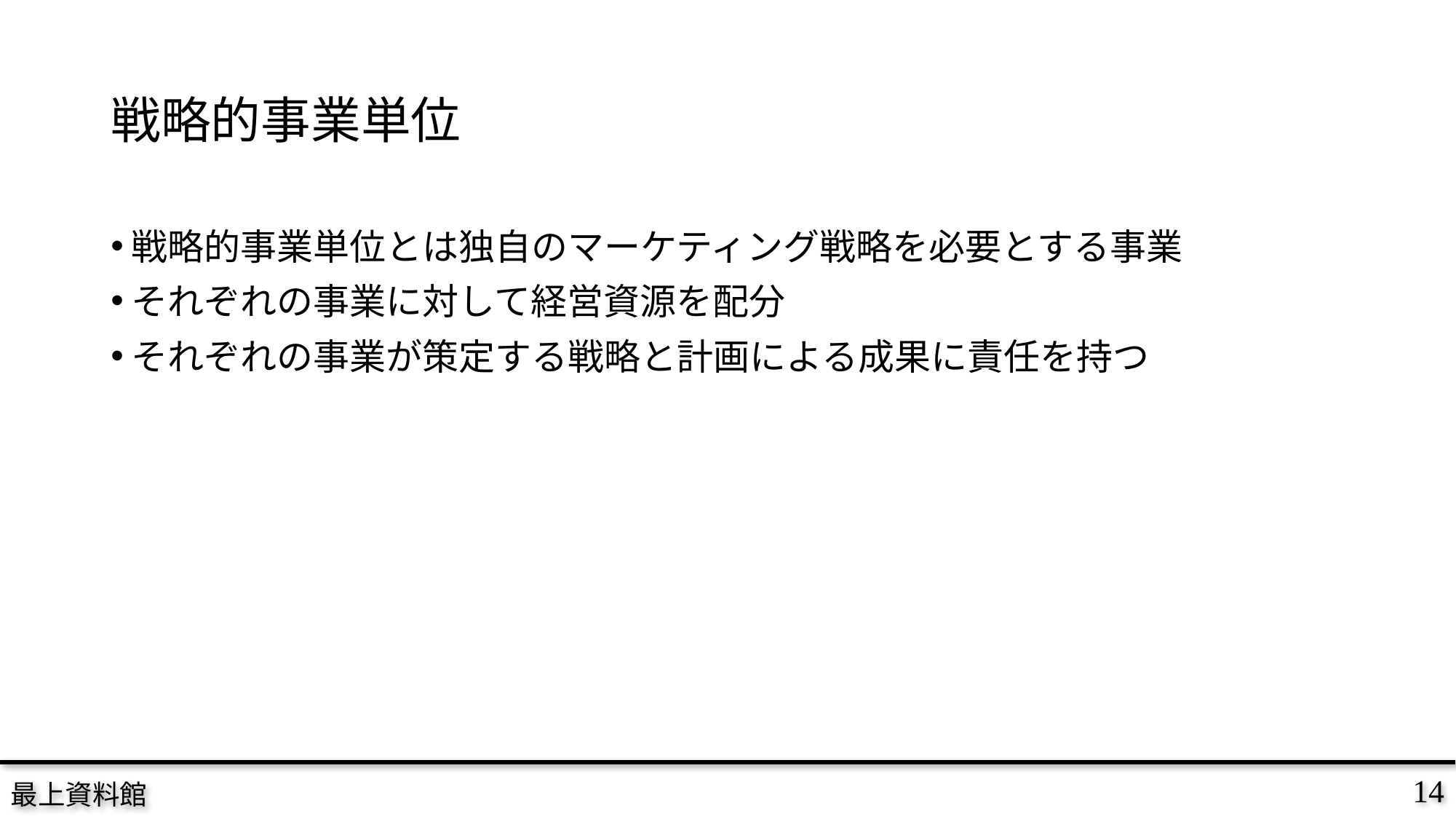

# 戦略的事業単位
戦略的事業単位とは独自のマーケティング戦略を必要とする事業
それぞれの事業に対して経営資源を配分
それぞれの事業が策定する戦略と計画による成果に責任を持つ